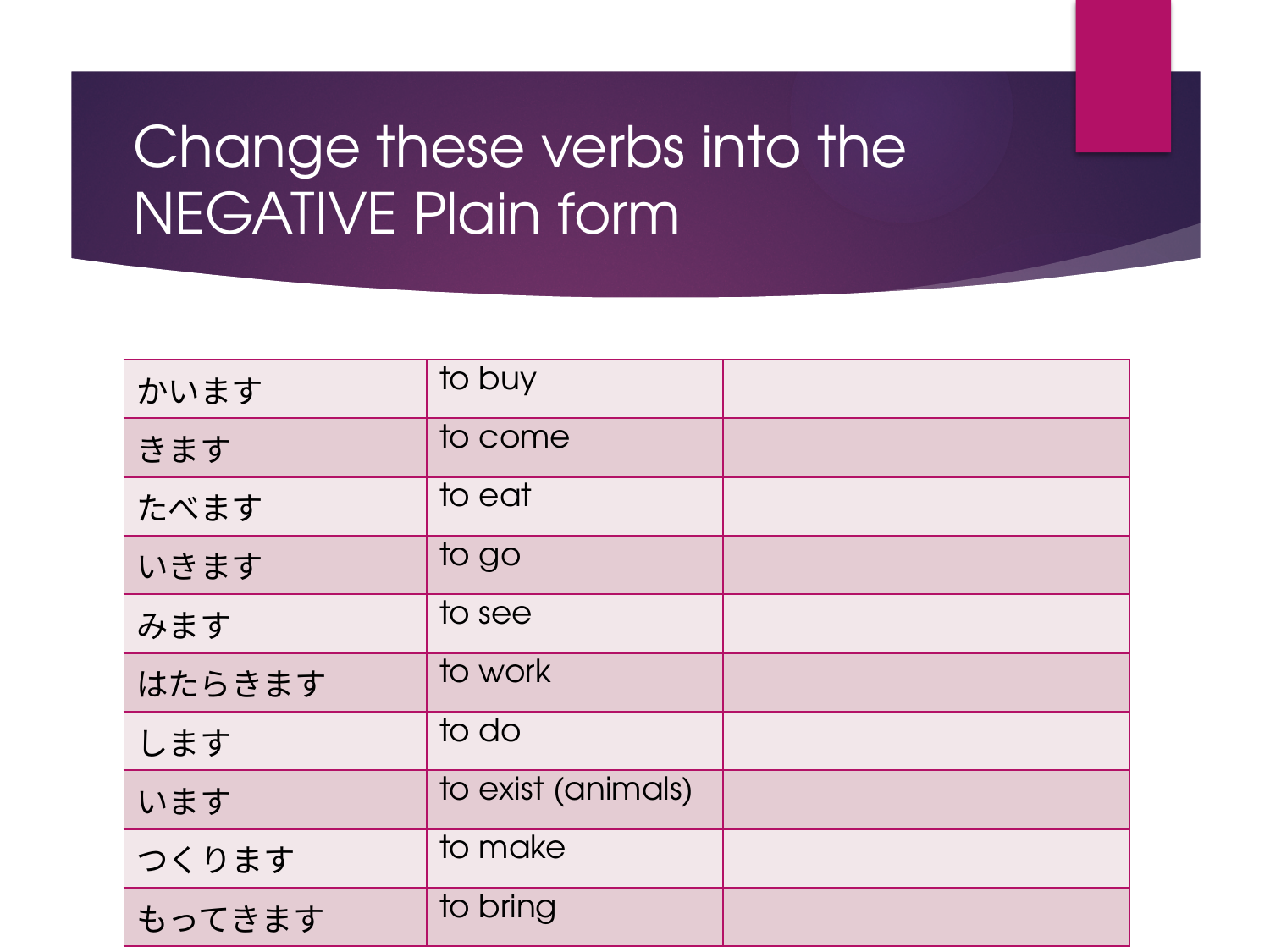

# Change these verbs into the NEGATIVE Plain form
| かいます | to buy |  |
| --- | --- | --- |
| きます | to come |  |
| たべます | to eat |  |
| いきます | to go |  |
| みます | to see |  |
| はたらきます | to work |  |
| します | to do |  |
| います | to exist (animals) |  |
| つくります | to make |  |
| もってきます | to bring |  |